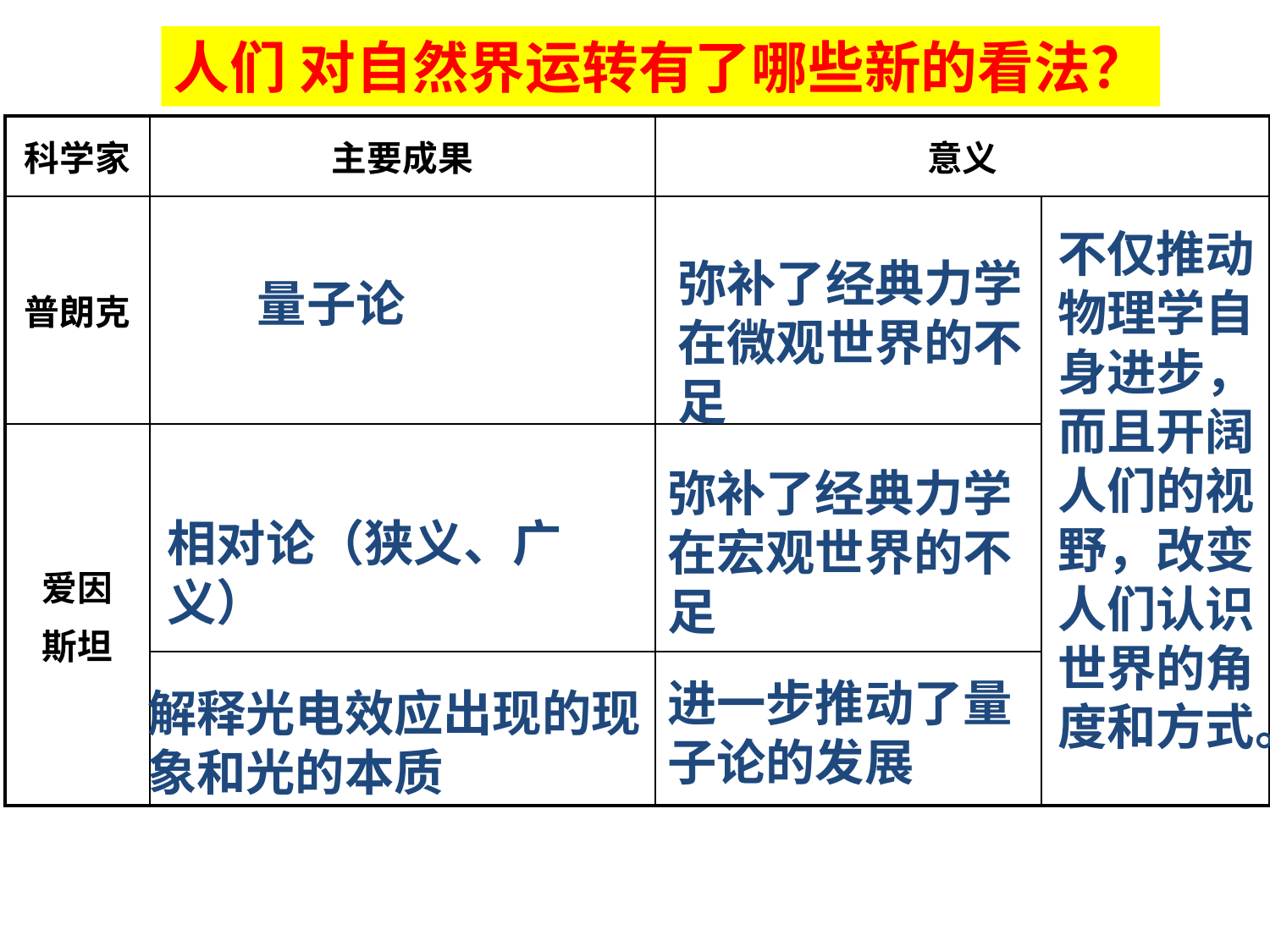

人们 对自然界运转有了哪些新的看法？
| 科学家 | 主要成果 | 意义 |  |
| --- | --- | --- | --- |
| 普朗克 |  |  |  |
| 爱因 斯坦 |  |  |  |
|  |  |  |  |
不仅推动物理学自身进步，而且开阔人们的视野，改变人们认识世界的角度和方式。
弥补了经典力学在微观世界的不足
量子论
弥补了经典力学在宏观世界的不足
相对论（狭义、广义）
进一步推动了量子论的发展
解释光电效应出现的现象和光的本质